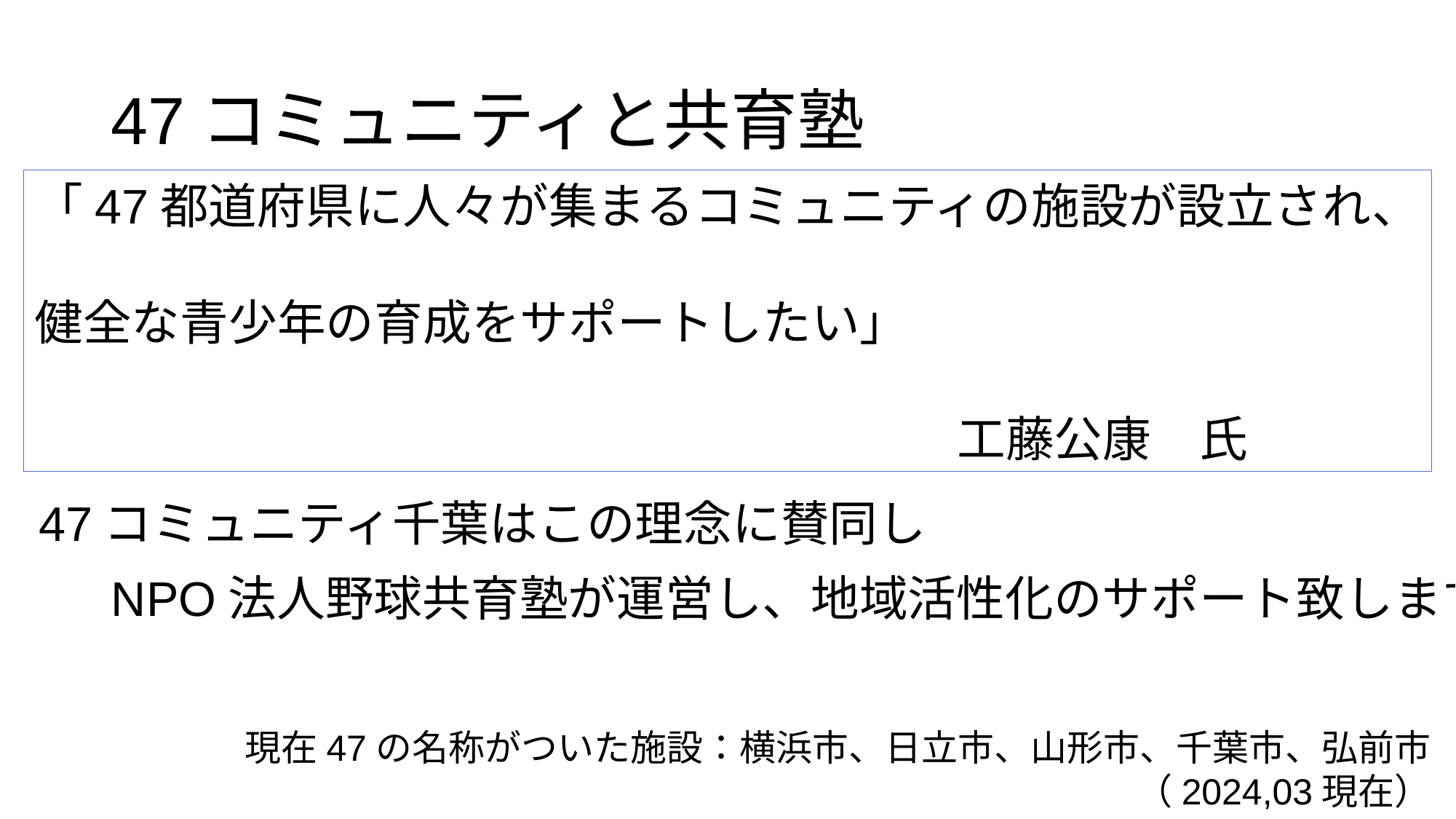

# 47コミュニティと共育塾
「47都道府県に人々が集まるコミュニティの施設が設立され、

健全な青少年の育成をサポートしたい」

　　　　　　　　　　　　　　　　　　　工藤公康　氏
47コミュニティ千葉はこの理念に賛同し
NPO法人野球共育塾が運営し、地域活性化のサポート致します
現在47の名称がついた施設：横浜市、日立市、山形市、千葉市、弘前市
　（2024,03現在）